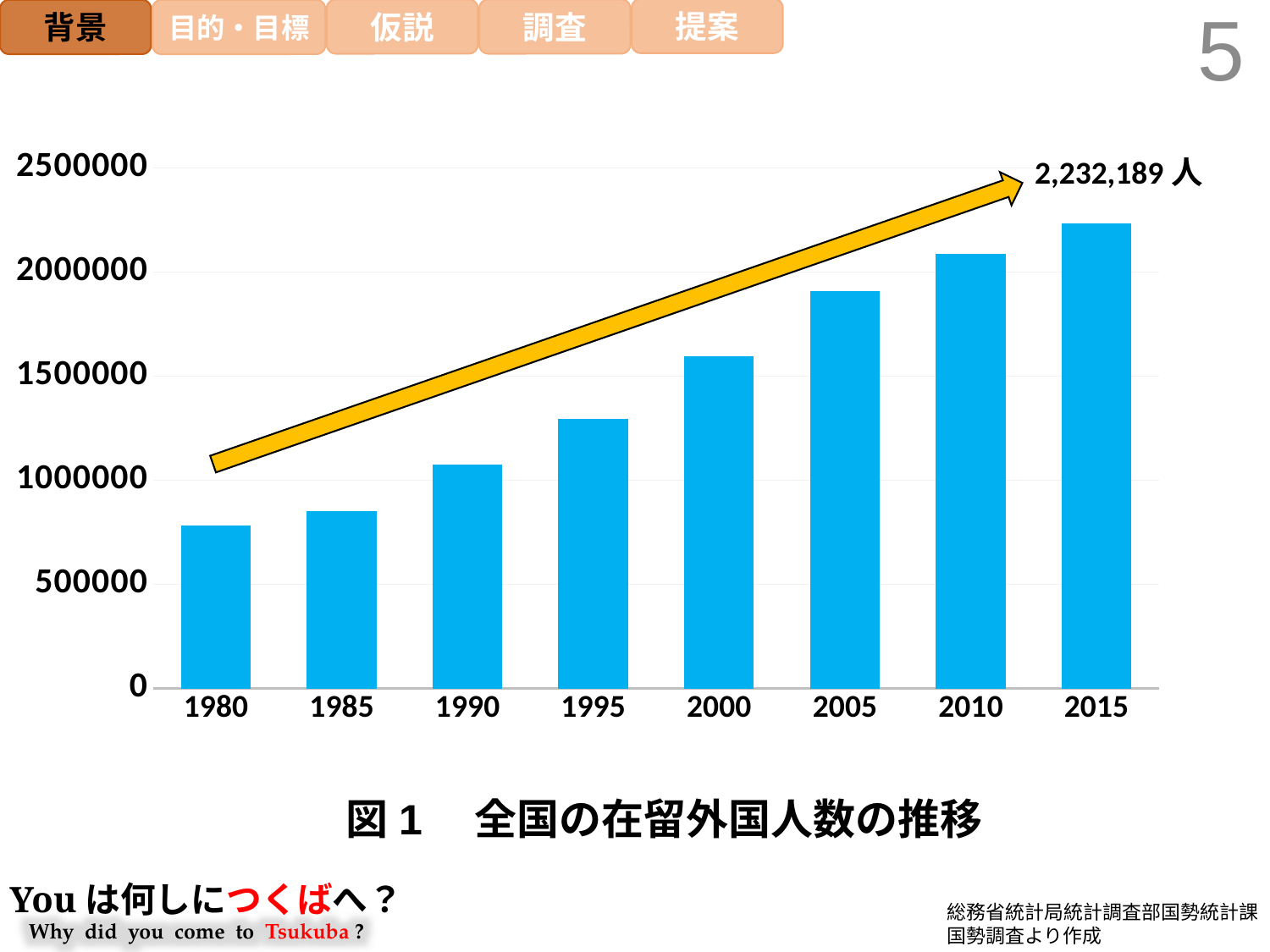

5
提案
仮説
調査
背景
目的・目標

### Chart

| Category |  |
|---|---|
| 1980 | 782910.0 |
| 1985 | 850612.0 |
| 1990 | 1075317.0 |
| 1995 | 1296562.0 |
| 2000 | 1594001.0 |
| 2005 | 1906689.0 |
| 2010 | 2087261.0 |
| 2015 | 2232189.0 |
 2,232,189人

図1　全国の在留外国人数の推移
Youは何しにつくばへ？
総務省統計局統計調査部国勢統計課
国勢調査より作成
Why  did  you  come  to  Tsukuba ?